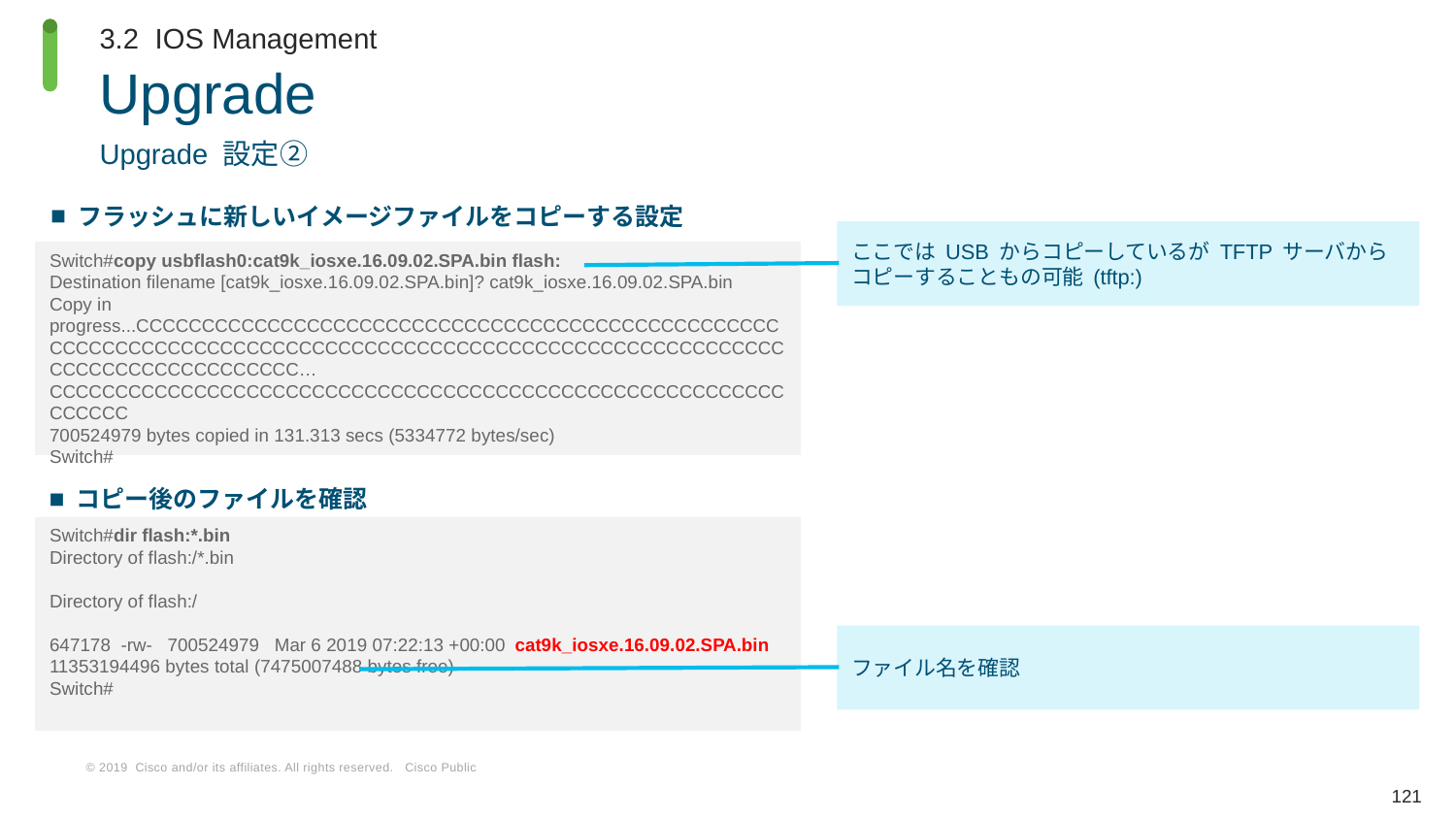

3.2  IOS Management
# Upgrade
Upgrade 設定②
フラッシュに新しいイメージファイルをコピーする設定
ここでは USB からコピーしているが TFTP サーバから
コピーすることもの可能 (tftp:)
Switch#copy usbflash0:cat9k_iosxe.16.09.02.SPA.bin flash:
Destination filename [cat9k_iosxe.16.09.02.SPA.bin]? cat9k_iosxe.16.09.02.SPA.bin
Copy in progress...CCCCCCCCCCCCCCCCCCCCCCCCCCCCCCCCCCCCCCCCCCCCCCCCCCCCCCCCCCCCCCCCCCCCCCCCCCCCCCCCCCCCCCCCCCCCCCCCCCCCCCCCCCCCCCCCCCCCCCCCCCCC…CCCCCCCCCCCCCCCCCCCCCCCCCCCCCCCCCCCCCCCCCCCCCCCCCCCCCCCCCCCCCC
700524979 bytes copied in 131.313 secs (5334772 bytes/sec)
Switch#
コピー後のファイルを確認
Switch#dir flash:*.bin
Directory of flash:/*.bin

Directory of flash:/

647178  -rw-   700524979   Mar 6 2019 07:22:13 +00:00  cat9k_iosxe.16.09.02.SPA.bin
11353194496 bytes total (7475007488 bytes free)
Switch#
ファイル名を確認
121